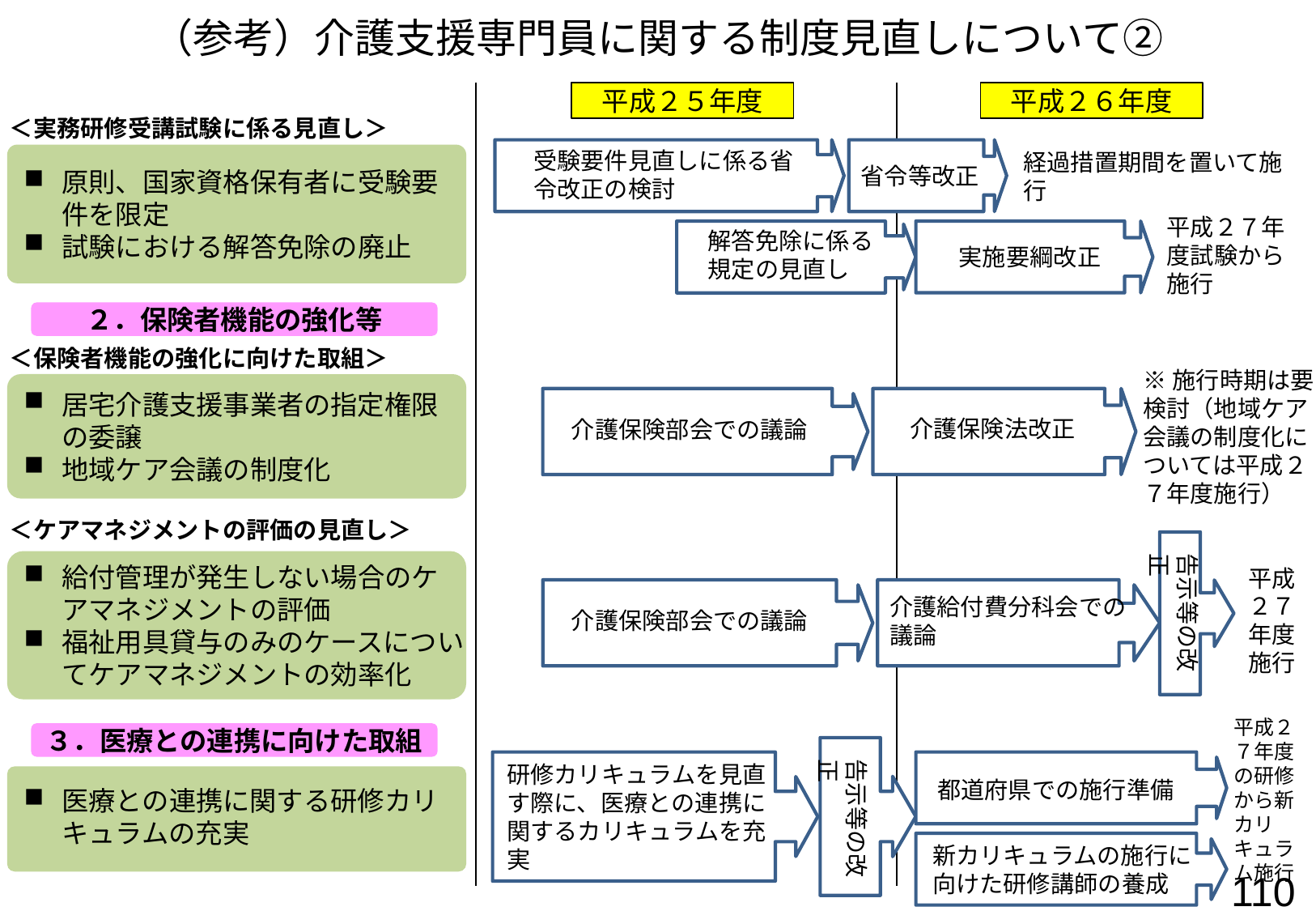

（参考）介護支援専門員に関する制度見直しについて②
平成２５年度
平成２６年度
＜実務研修受講試験に係る見直し＞
受験要件見直しに係る省令改正の検討

省令等改正
原則、国家資格保有者に受験要件を限定
試験における解答免除の廃止
解答免除に係る規定の見直し

実施要綱改正
２．保険者機能の強化等
＜保険者機能の強化に向けた取組＞

居宅介護支援事業者の指定権限の委譲
地域ケア会議の制度化

介護保険部会での議論
介護保険法改正
＜ケアマネジメントの評価の見直し＞

告示等の改正

給付管理が発生しない場合のケアマネジメントの評価
福祉用具貸与のみのケースについてケアマネジメントの効率化

介護保険部会での議論
介護給付費分科会での議論
３．医療との連携に向けた取組

告示等の改正

研修カリキュラムを見直す際に、医療との連携に関するカリキュラムを充実

都道府県での施行準備
医療との連携に関する研修カリキュラムの充実

新カリキュラムの施行に向けた研修講師の養成
経過措置期間を置いて施行
平成２７年度試験から施行
※施行時期は要検討（地域ケア会議の制度化については平成２７年度施行）
平成２７年度施行
平成２７年度の研修から新カリキュラム施行
110